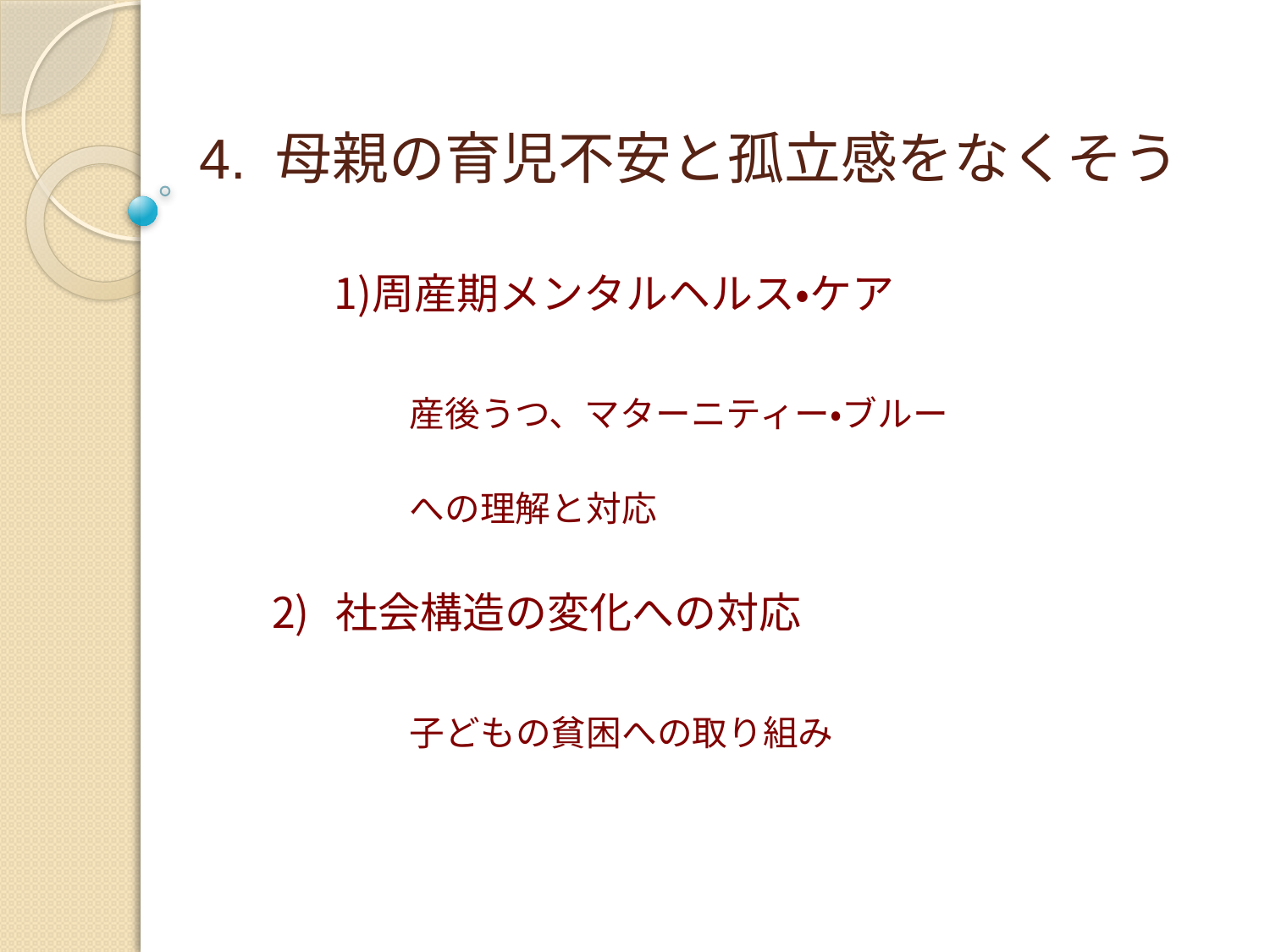

# 4. 母親の育児不安と孤立感をなくそう
周産期メンタルヘルス・ケア
産後うつ、マターニティー・ブルー
への理解と対応
社会構造の変化への対応
子どもの貧困への取り組み